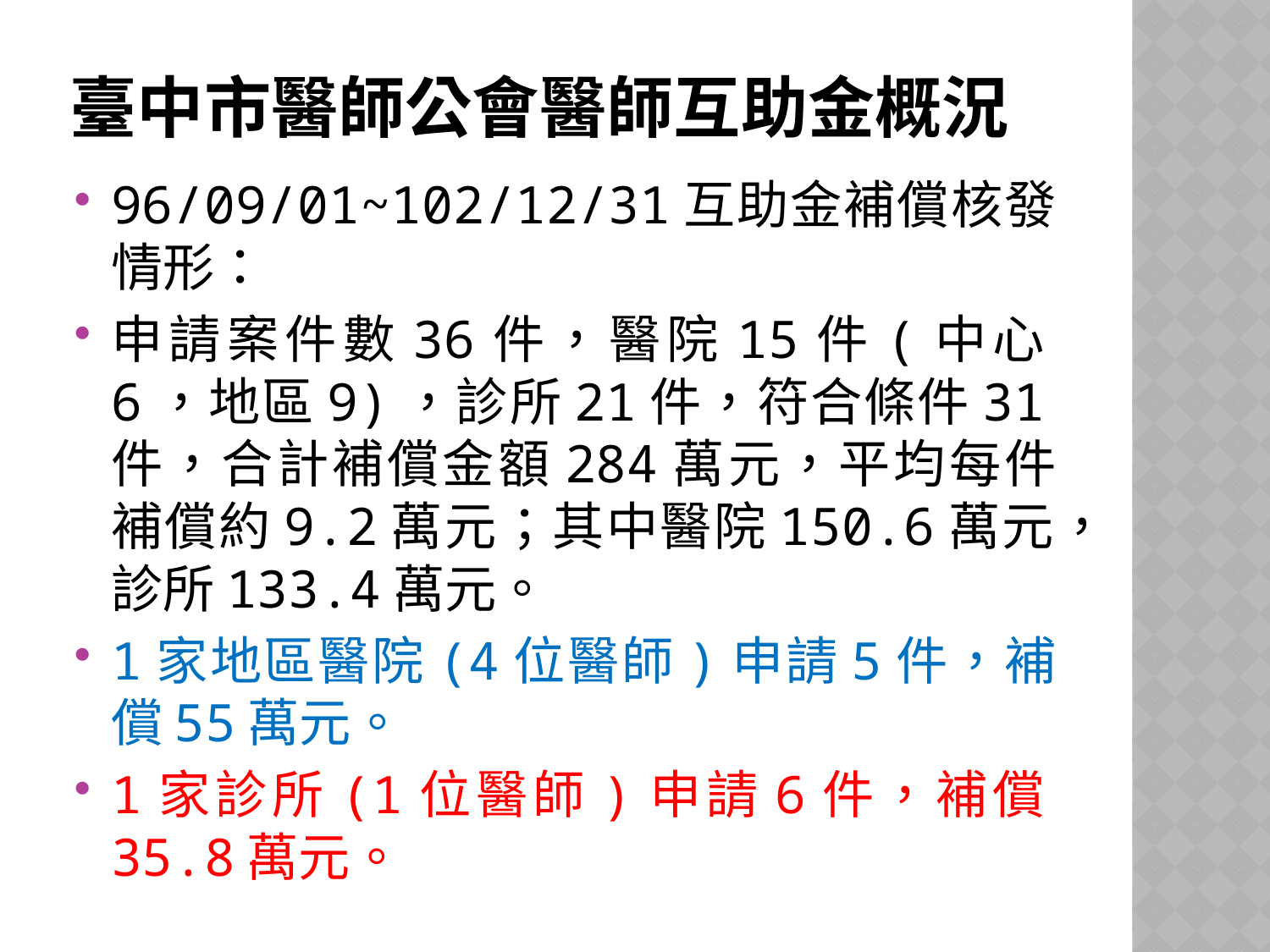

# 臺中市醫師公會醫師互助金概況
96/09/01~102/12/31互助金補償核發情形：
申請案件數36件，醫院15件(中心6，地區9)，診所21件，符合條件31件，合計補償金額284萬元，平均每件補償約9.2萬元；其中醫院150.6萬元，診所133.4萬元。
1家地區醫院(4位醫師)申請5件，補償55萬元。
1家診所(1位醫師)申請6件，補償35.8萬元。